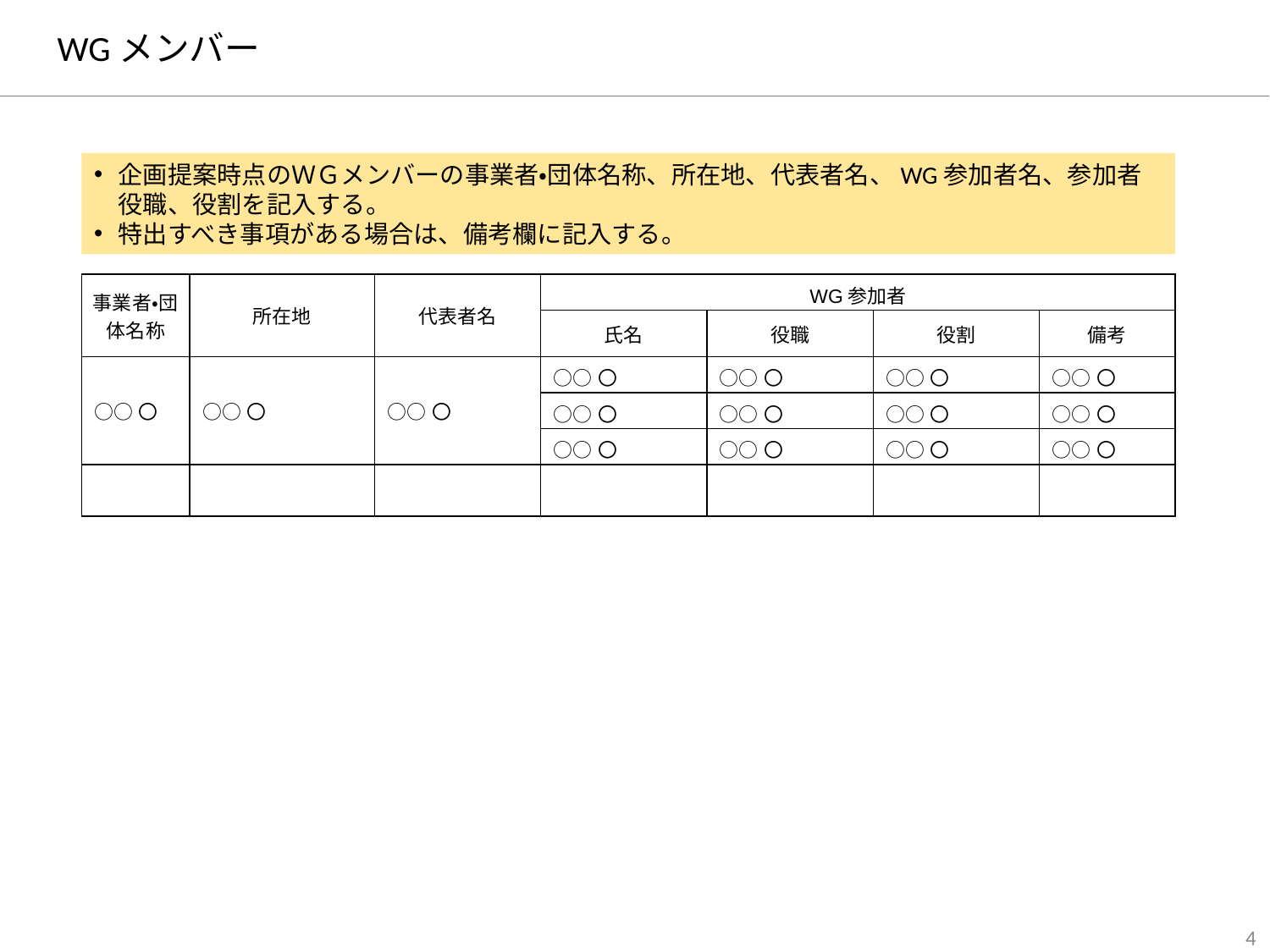

# WGメンバー
企画提案時点のＷＧメンバーの事業者・団体名称、所在地、代表者名、WG参加者名、参加者役職、役割を記入する。
特出すべき事項がある場合は、備考欄に記入する。
| 事業者・団体名称 | 所在地 | 代表者名 | WG参加者 |  |  |  |
| --- | --- | --- | --- | --- | --- | --- |
|  |  |  | 氏名 | 役職 | 役割 | 備考 |
| ○○〇 | ○○〇 | ○○〇 | ○○〇 | ○○〇 | ○○〇 | ○○〇 |
|  |  |  | ○○〇 | ○○〇 | ○○〇 | ○○〇 |
|  |  |  | ○○〇 | ○○〇 | ○○〇 | ○○〇 |
|  |  |  |  |  |  |  |
4